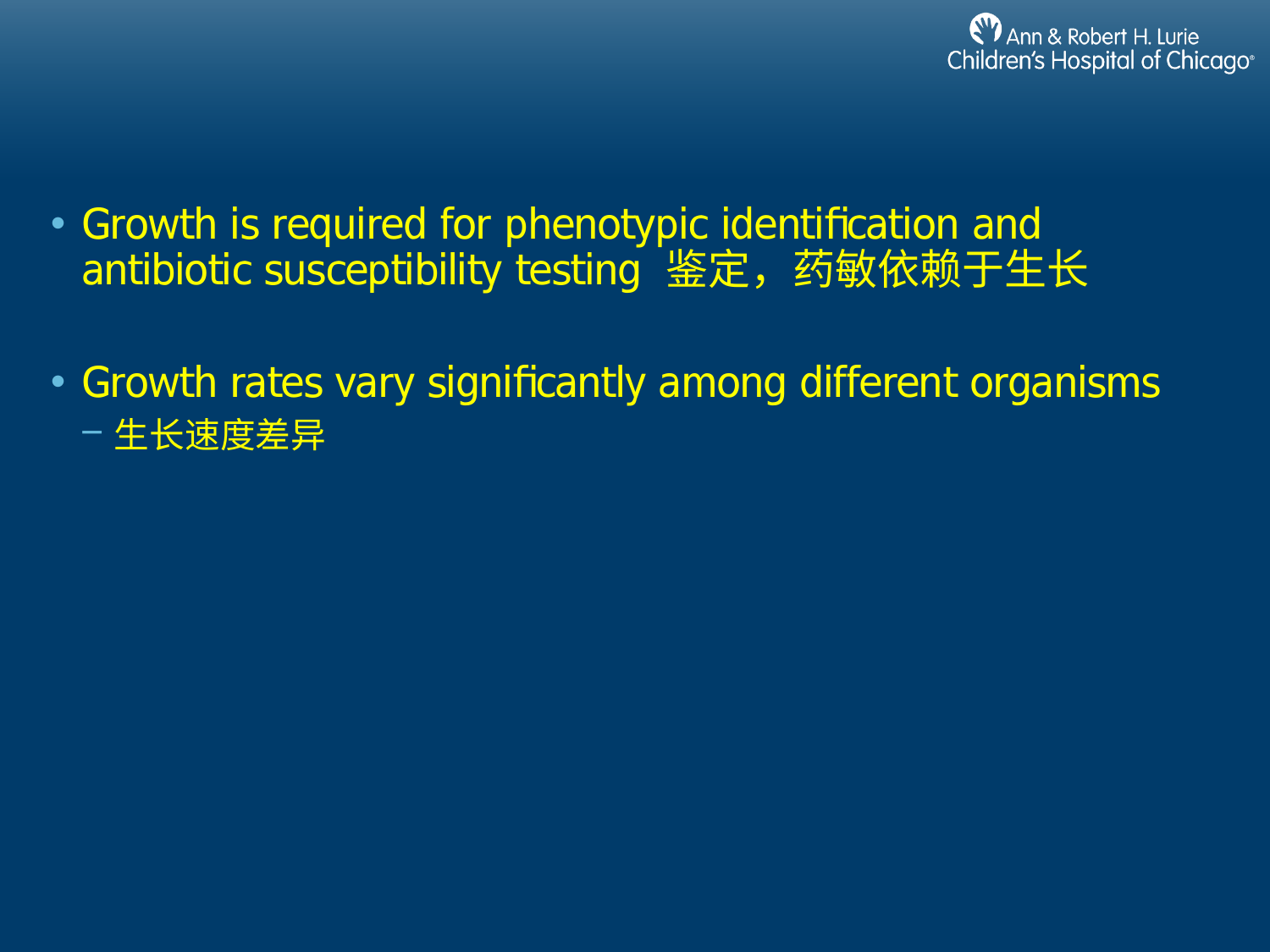

#
Growth is required for phenotypic identification and antibiotic susceptibility testing 鉴定，药敏依赖于生长

Growth rates vary significantly among different organisms
生长速度差异